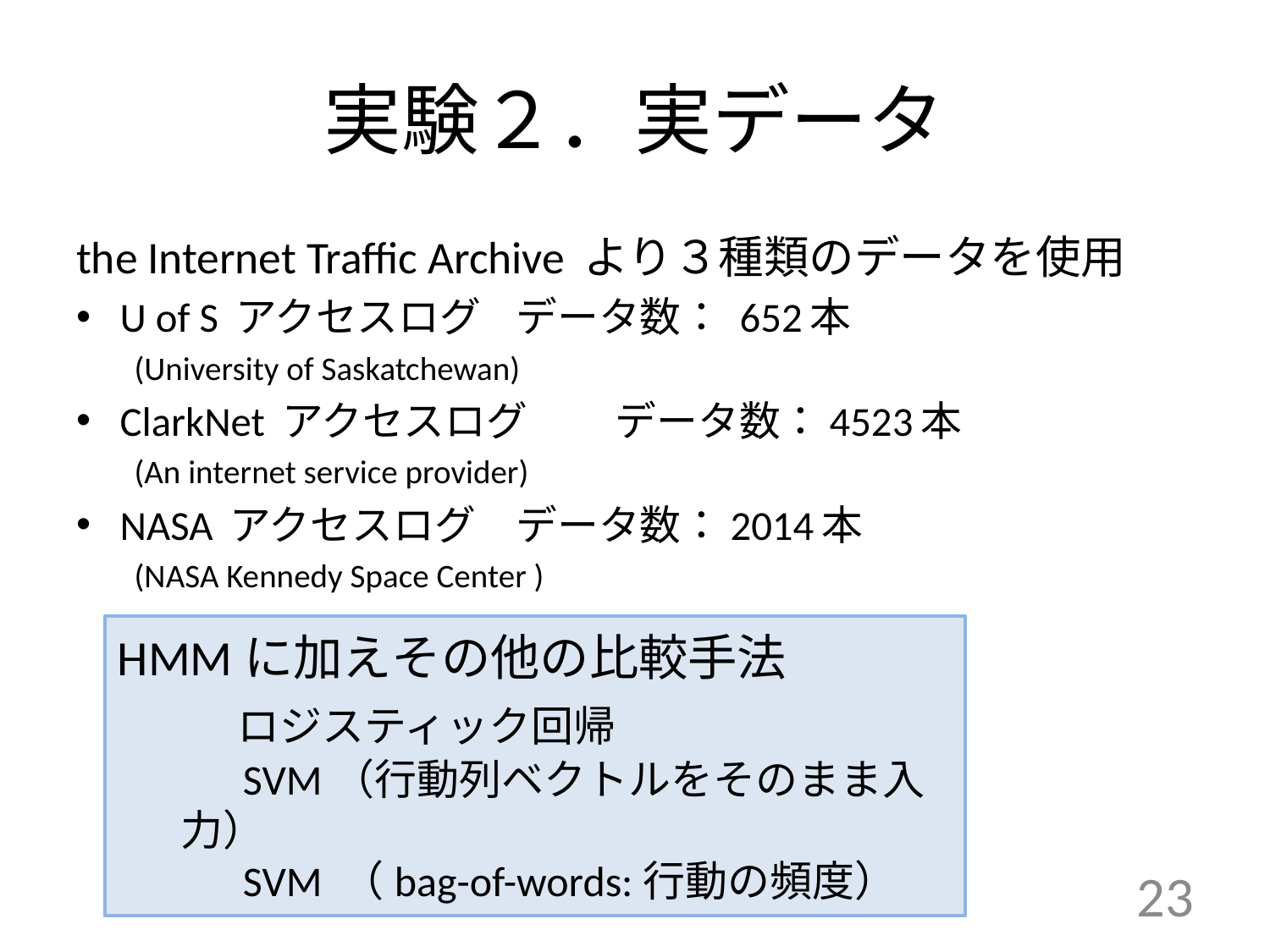

# 実験２．実データ
the Internet Traffic Archive より３種類のデータを使用
U of S アクセスログ	データ数： 652本
(University of Saskatchewan)
ClarkNet アクセスログ	データ数：4523本
(An internet service provider)
NASA アクセスログ	データ数：2014本
(NASA Kennedy Space Center )

HMMに加えその他の比較手法
　ロジスティック回帰
　 SVM（行動列ベクトルをそのまま入力）
　 SVM （bag-of-words:行動の頻度）
23